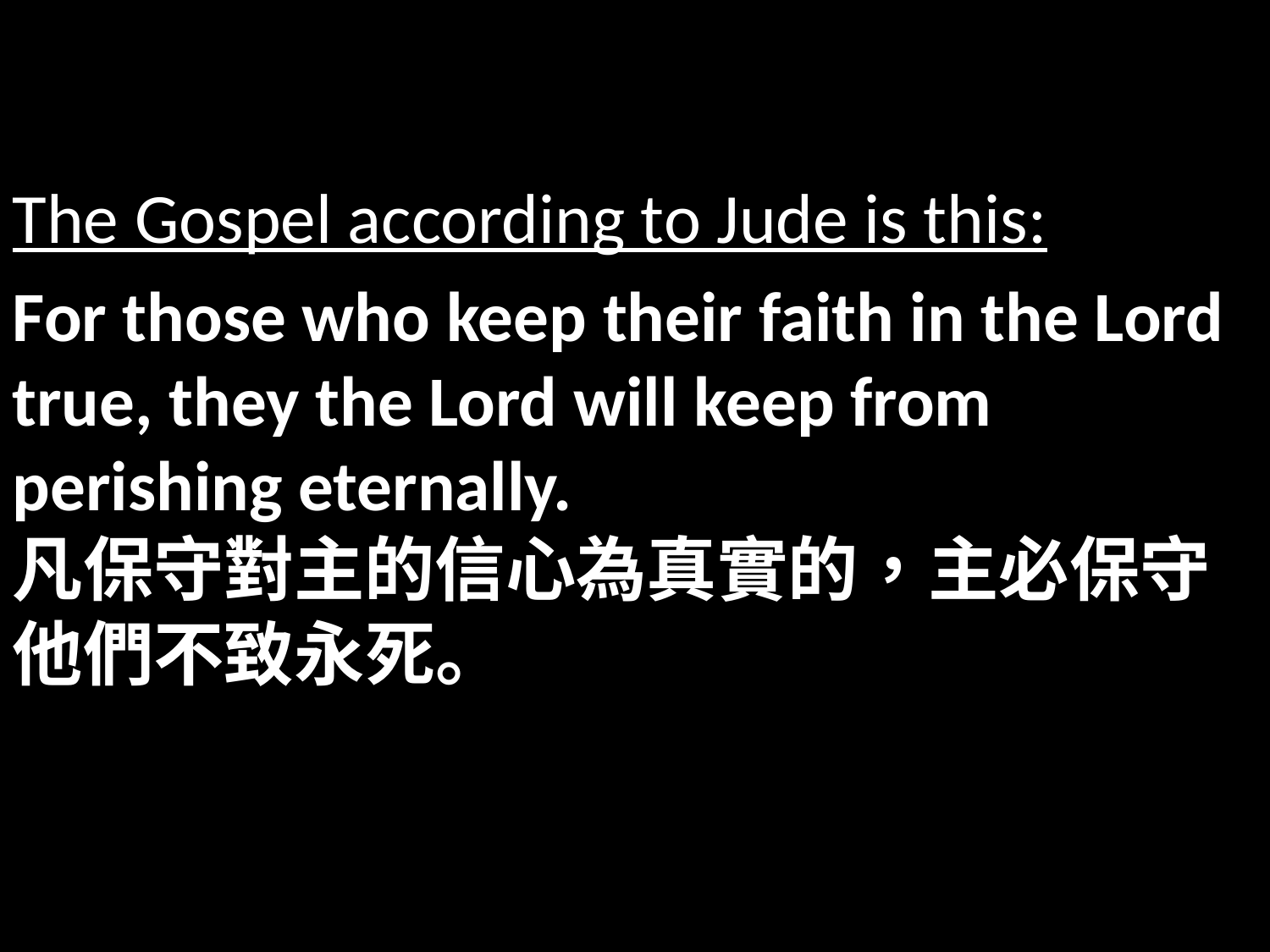

The Gospel according to Jude is this:
For those who keep their faith in the Lord true, they the Lord will keep from perishing eternally.
凡保守對主的信心為真實的，主必保守他們不致永死。